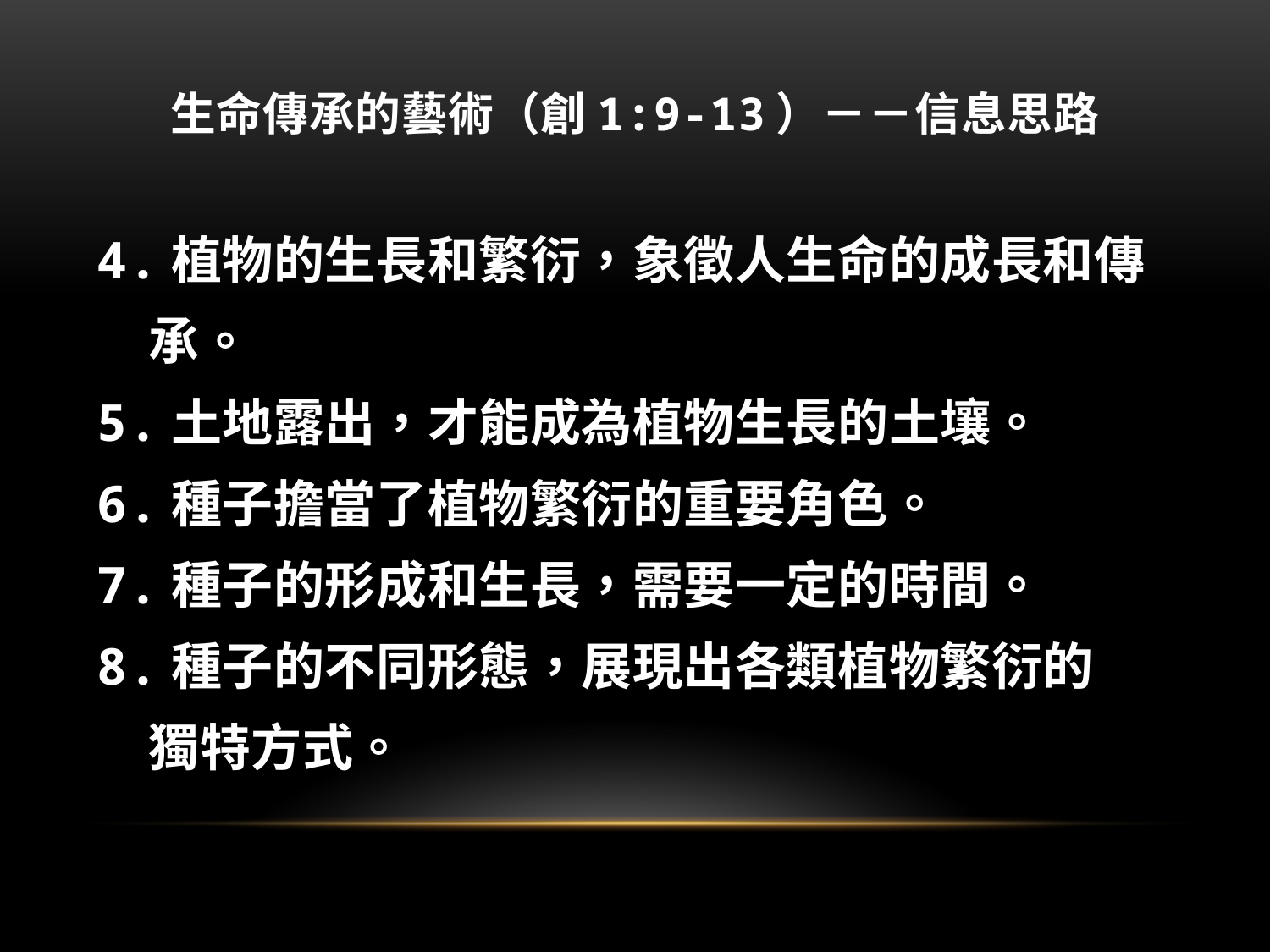

# 生命傳承的藝術（創1:9-13）－－信息思路
4.植物的生長和繁衍，象徵人生命的成長和傳
　承。
5.土地露出，才能成為植物生長的土壤。
6.種子擔當了植物繁衍的重要角色。
7.種子的形成和生長，需要一定的時間。
8.種子的不同形態，展現出各類植物繁衍的
　獨特方式。